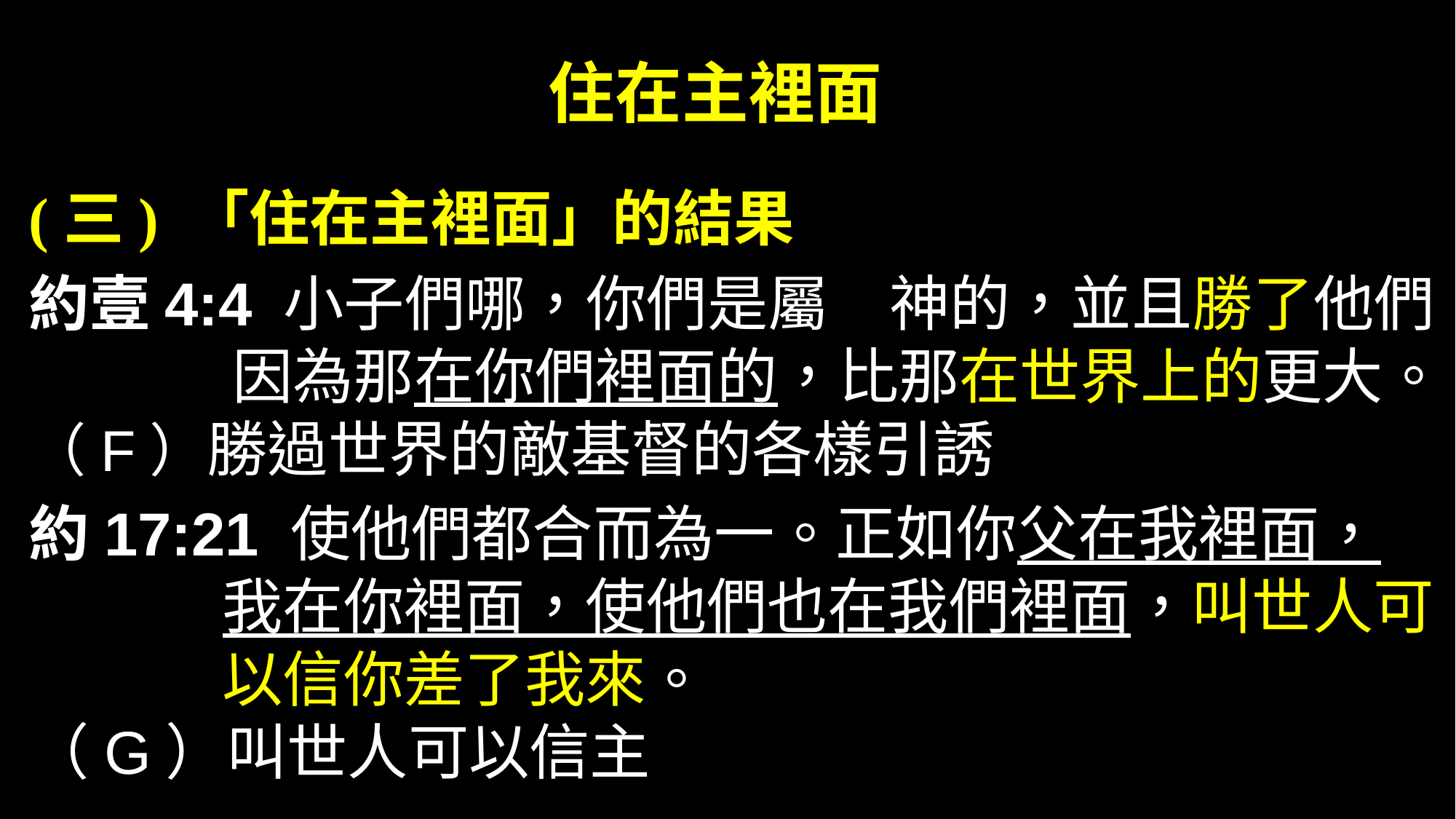

# 住在主裡面
(三) 「住在主裡面」的結果
約壹4:4 小子們哪，你們是屬　神的，並且勝了他們；因為那在你們裡面的，比那在世界上的更大。
（F）勝過世界的敵基督的各樣引誘
約17:21 使他們都合而為一。正如你父在我裡面，我在你裡面，使他們也在我們裡面，叫世人可以信你差了我來。
（G）叫世人可以信主